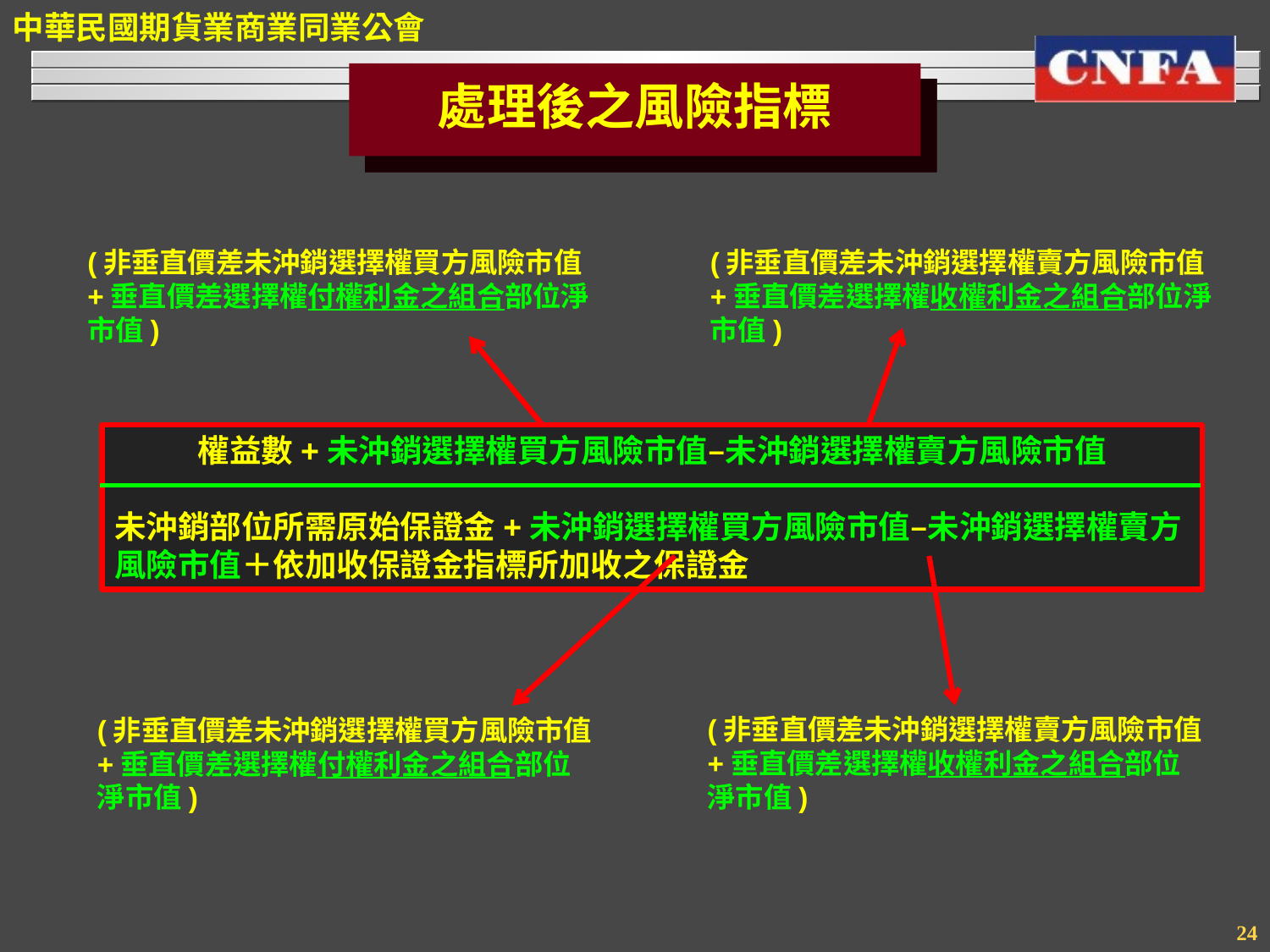

處理後之風險指標
(非垂直價差未沖銷選擇權賣方風險市值+垂直價差選擇權收權利金之組合部位淨市值)
(非垂直價差未沖銷選擇權買方風險市值+垂直價差選擇權付權利金之組合部位淨市值)
權益數+未沖銷選擇權買方風險市值–未沖銷選擇權賣方風險市值

未沖銷部位所需原始保證金+未沖銷選擇權買方風險市值–未沖銷選擇權賣方風險市值＋依加收保證金指標所加收之保證金
(非垂直價差未沖銷選擇權賣方風險市值+垂直價差選擇權收權利金之組合部位淨市值)
(非垂直價差未沖銷選擇權買方風險市值+垂直價差選擇權付權利金之組合部位淨市值)